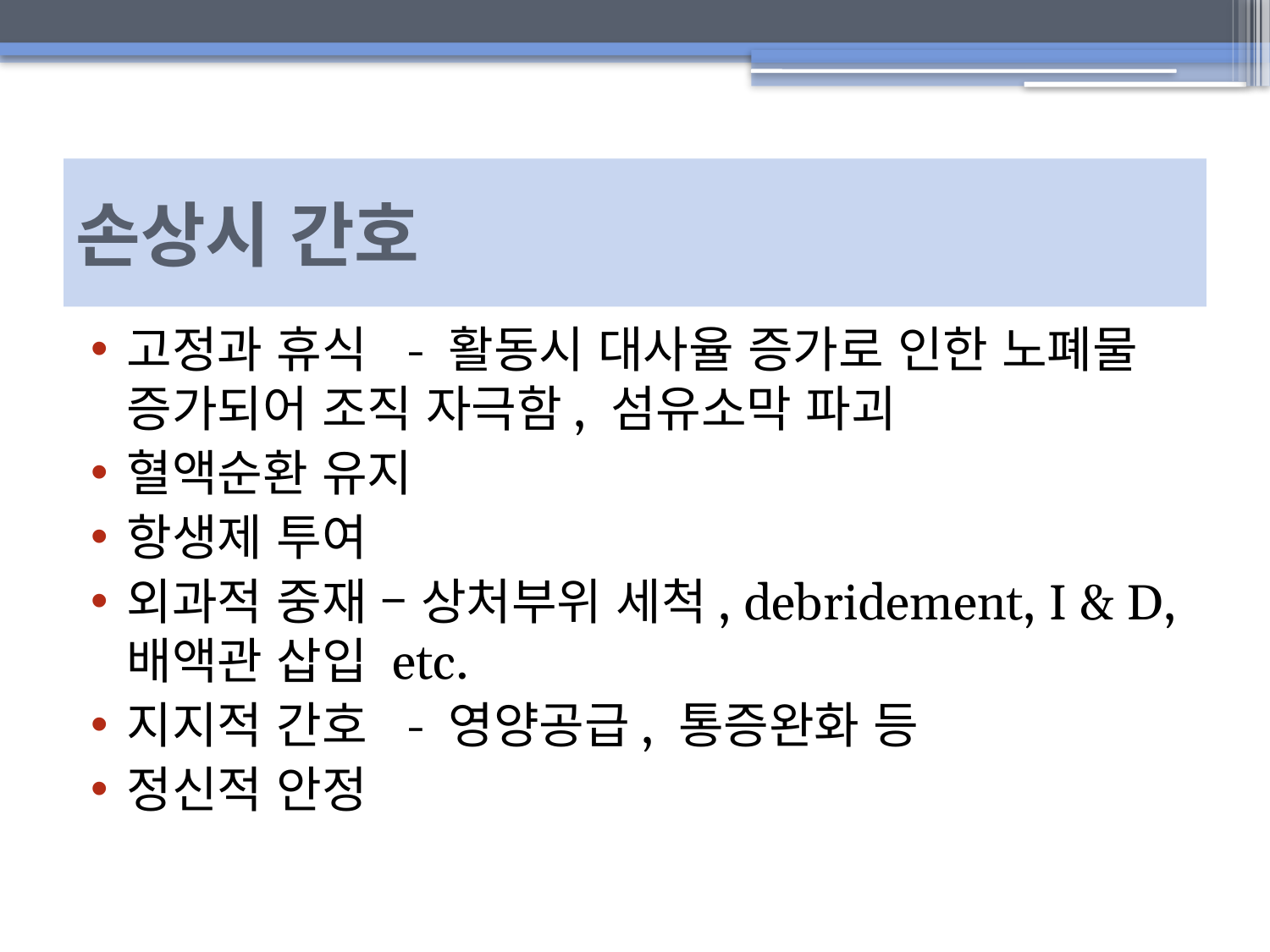

# 손상시 간호
고정과 휴식  - 활동시 대사율 증가로 인한 노폐물 증가되어 조직 자극함, 섬유소막 파괴
혈액순환 유지
항생제 투여
외과적 중재 – 상처부위 세척, debridement, I & D, 배액관 삽입 etc.
지지적 간호  - 영양공급, 통증완화 등
정신적 안정